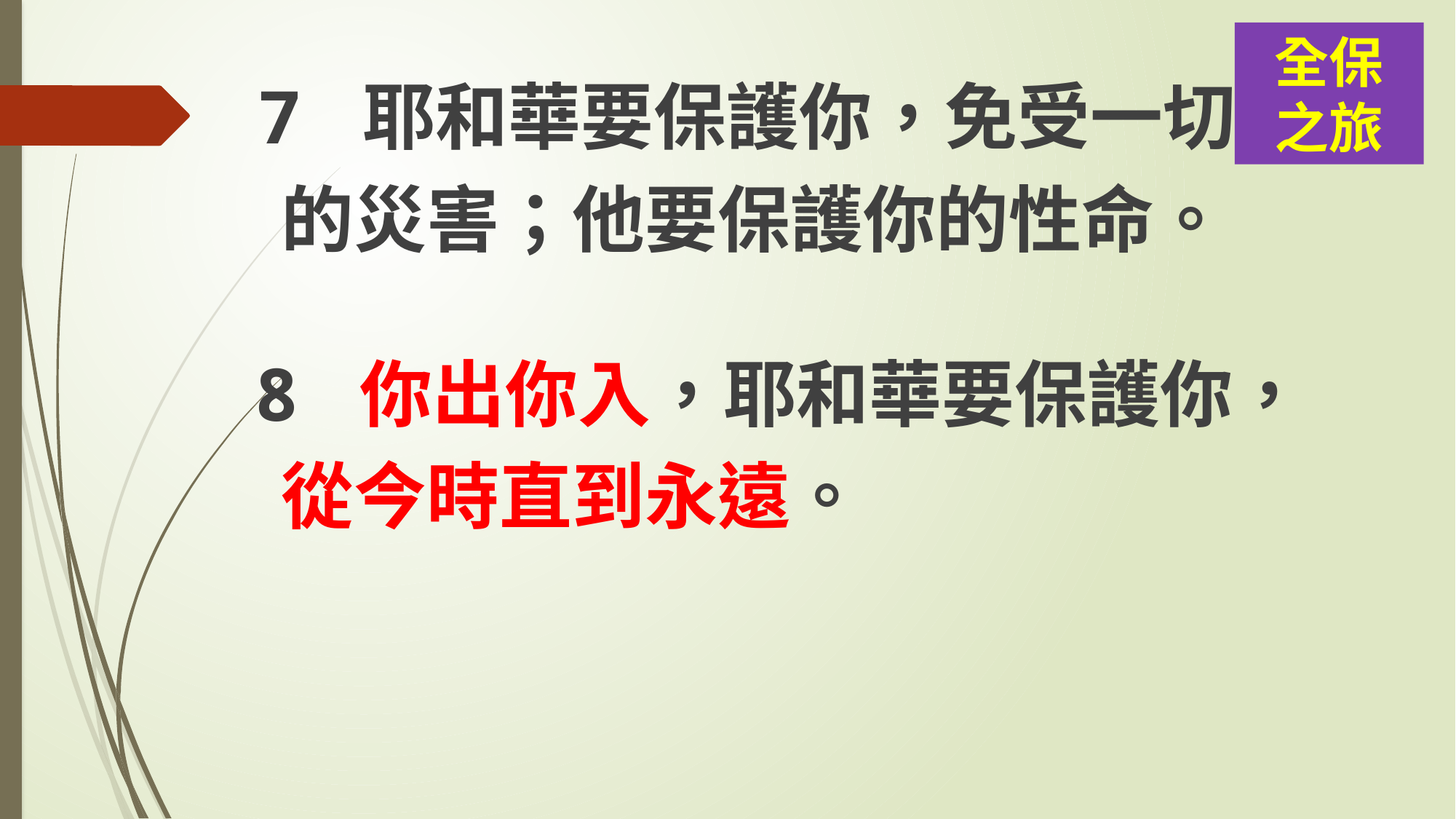

全保
之旅
 7 耶和華要保護你，免受一切
   的災害；他要保護你的性命。
8 你出你入，耶和華要保護你，
   從今時直到永遠。